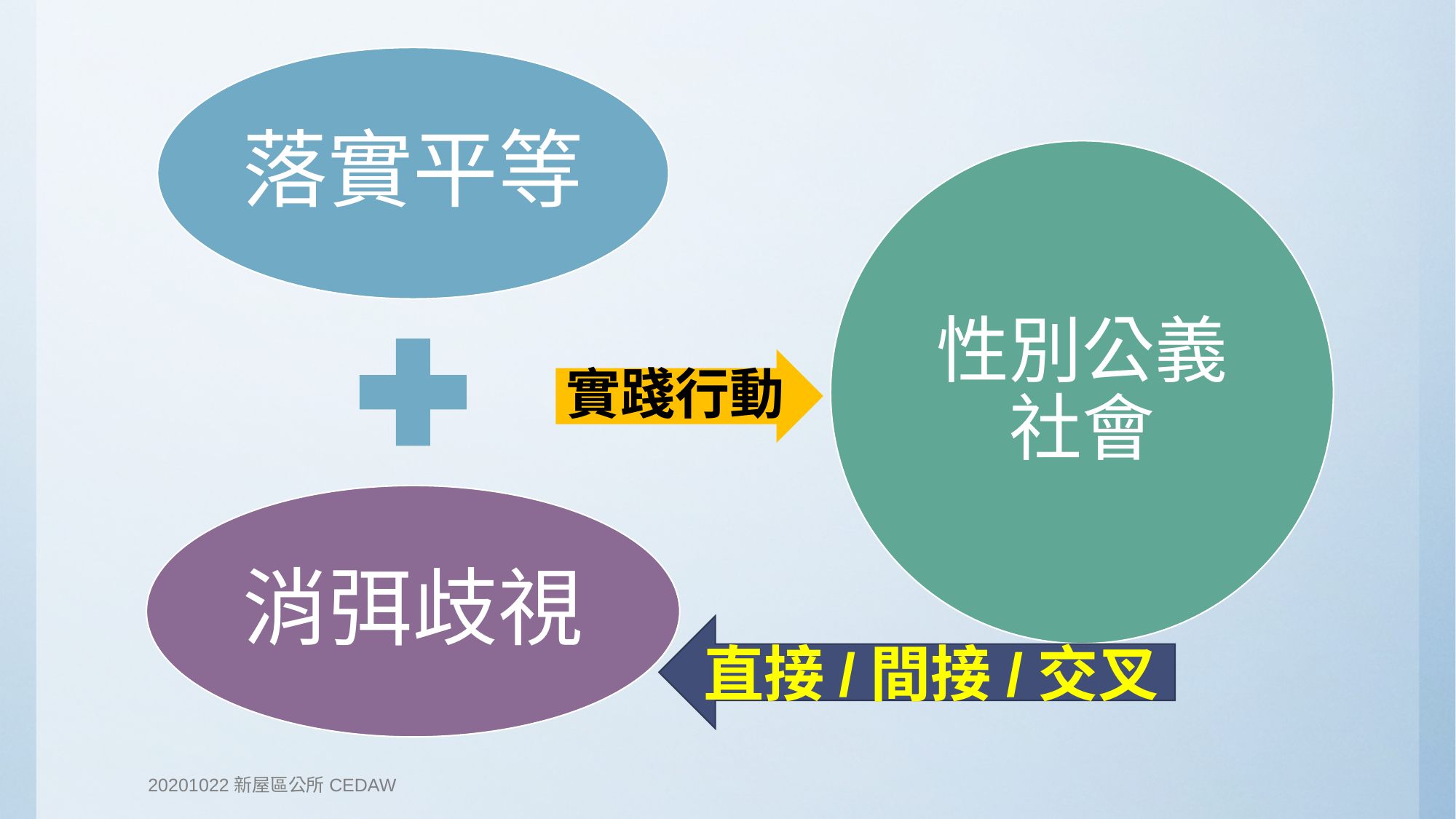

#
落實平等

消弭歧視
實踐行動
性別公義社會
直接/間接/交叉
20201022新屋區公所CEDAW